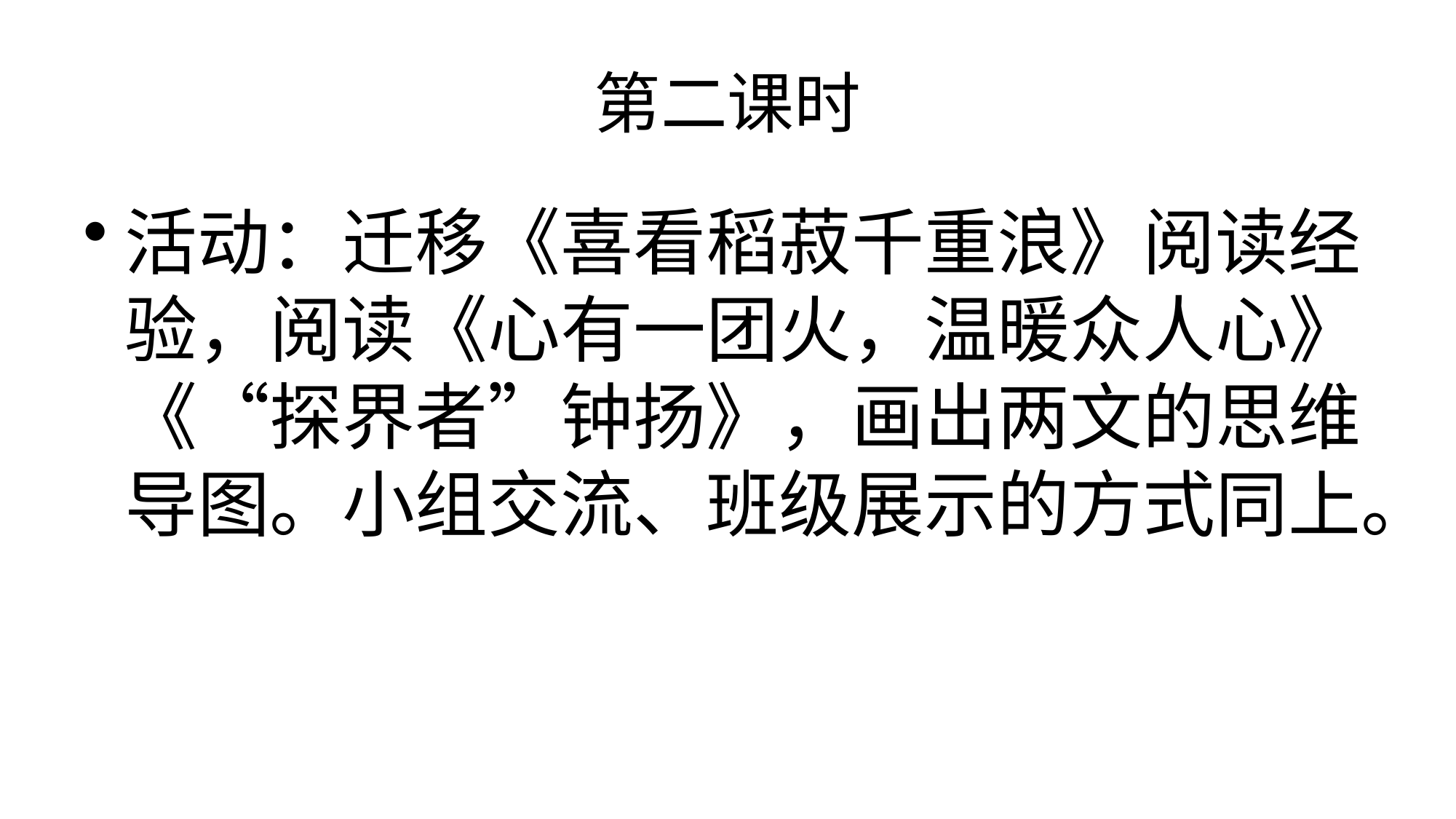

# 第二课时
活动：迁移《喜看稻菽千重浪》阅读经验，阅读《心有一团火，温暖众人心》《“探界者”钟扬》，画出两文的思维导图。小组交流、班级展示的方式同上。